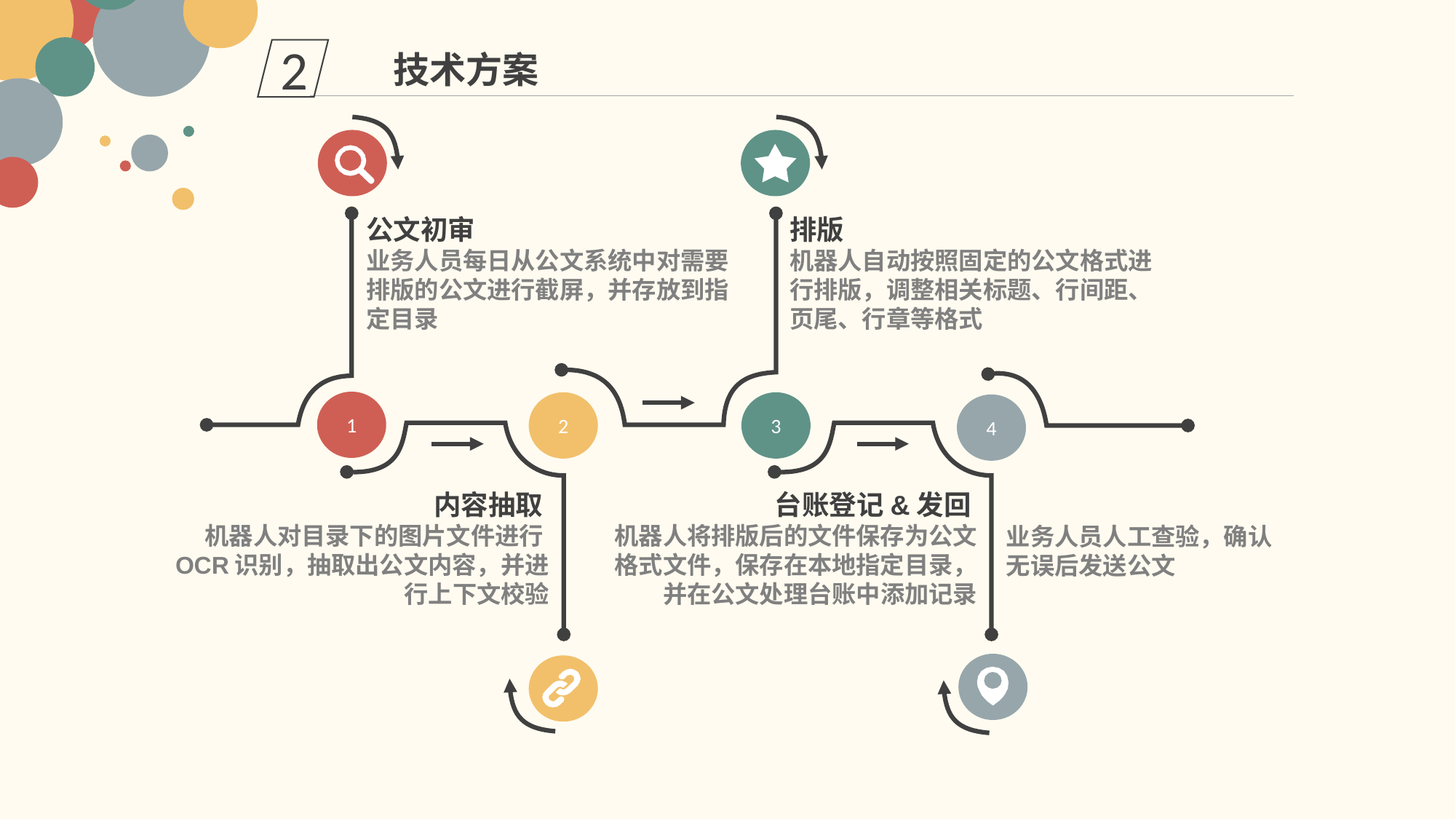

2
技术方案

公文初审
业务人员每日从公文系统中对需要排版的公文进行截屏，并存放到指定目录
排版
机器人自动按照固定的公文格式进行排版，调整相关标题、行间距、页尾、行章等格式

1
2
3
4

内容抽取
机器人对目录下的图片文件进行OCR识别，抽取出公文内容，并进行上下文校验
台账登记&发回
机器人将排版后的文件保存为公文格式文件，保存在本地指定目录，并在公文处理台账中添加记录
业务人员人工查验，确认无误后发送公文